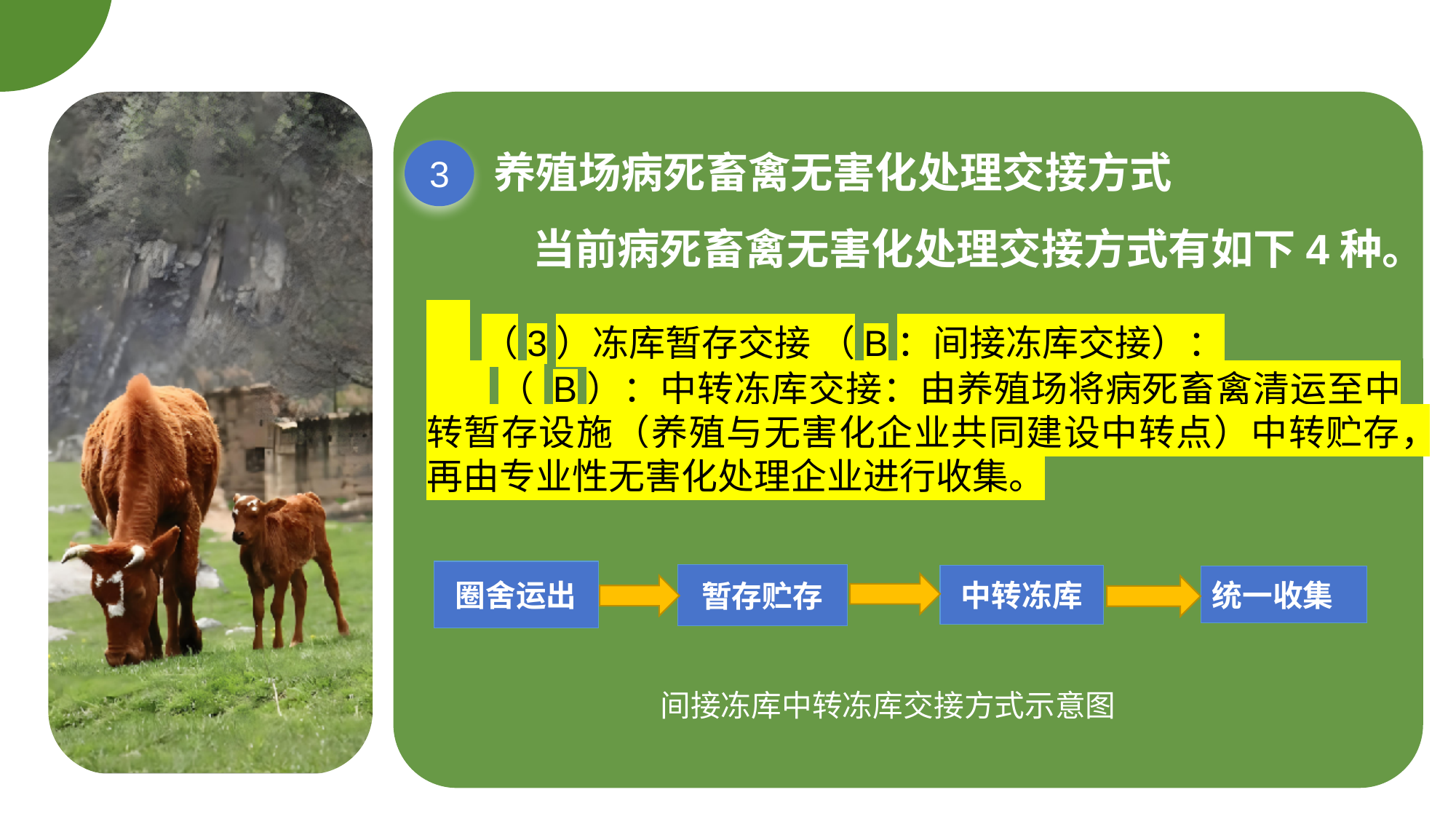

养殖场病死畜禽无害化处理交接方式
      当前病死畜禽无害化处理交接方式有如下4种。

3
    （3）冻库暂存交接 （B：间接冻库交接）：
       （ B）：中转冻库交接：由养殖场将病死畜禽清运至中转暂存设施（养殖与无害化企业共同建设中转点）中转贮存，再由专业性无害化处理企业进行收集。

圈舍运出
暂存贮存
中转冻库
统一收集

间接冻库中转冻库交接方式示意图